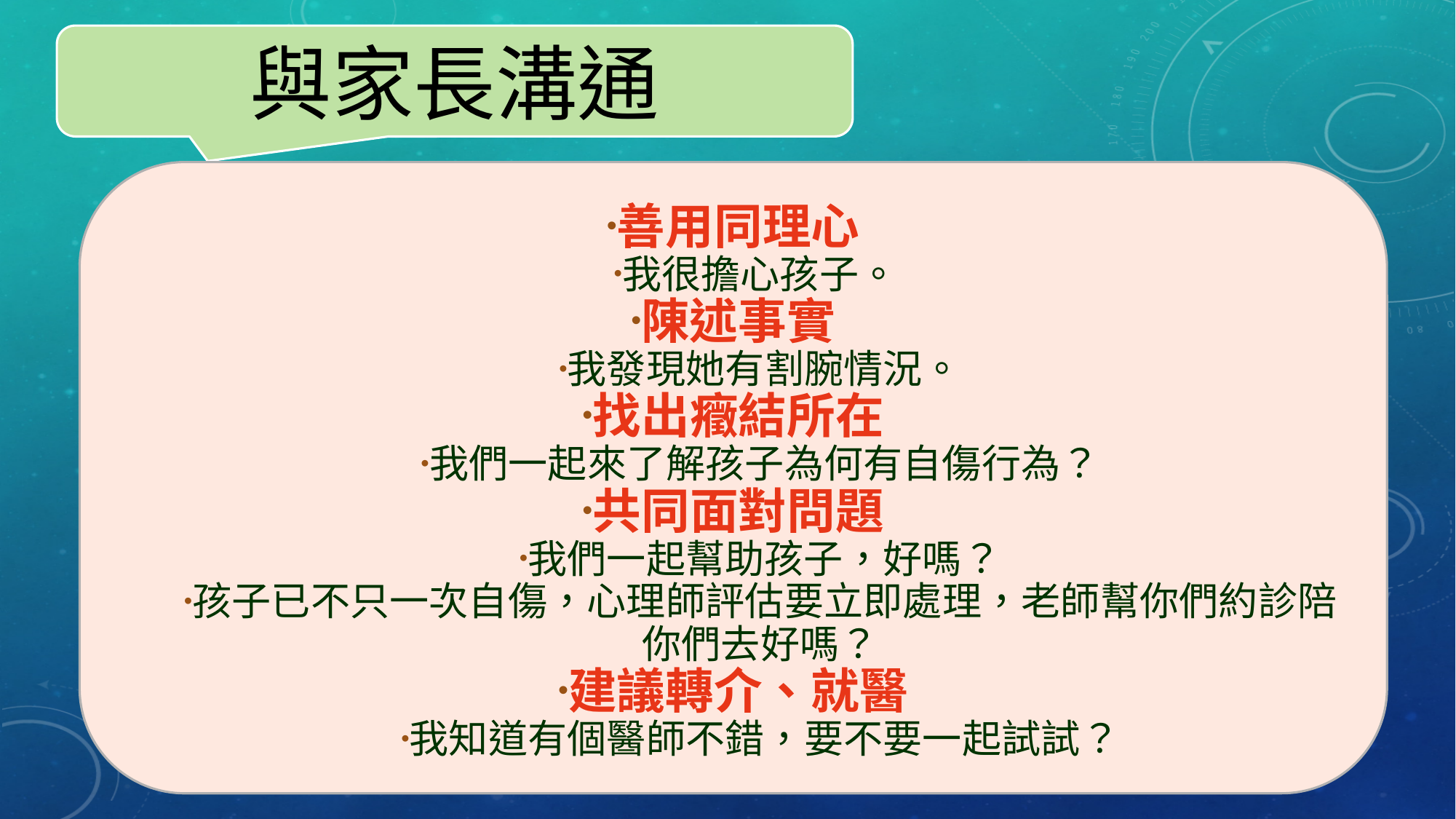

與家長溝通

善用同理心
我很擔心孩子。
陳述事實
我發現她有割腕情況。
找出癥結所在
我們一起來了解孩子為何有自傷行為？
共同面對問題
我們一起幫助孩子，好嗎？
孩子已不只一次自傷，心理師評估要立即處理，老師幫你們約診陪你們去好嗎？
建議轉介、就醫
我知道有個醫師不錯，要不要一起試試？